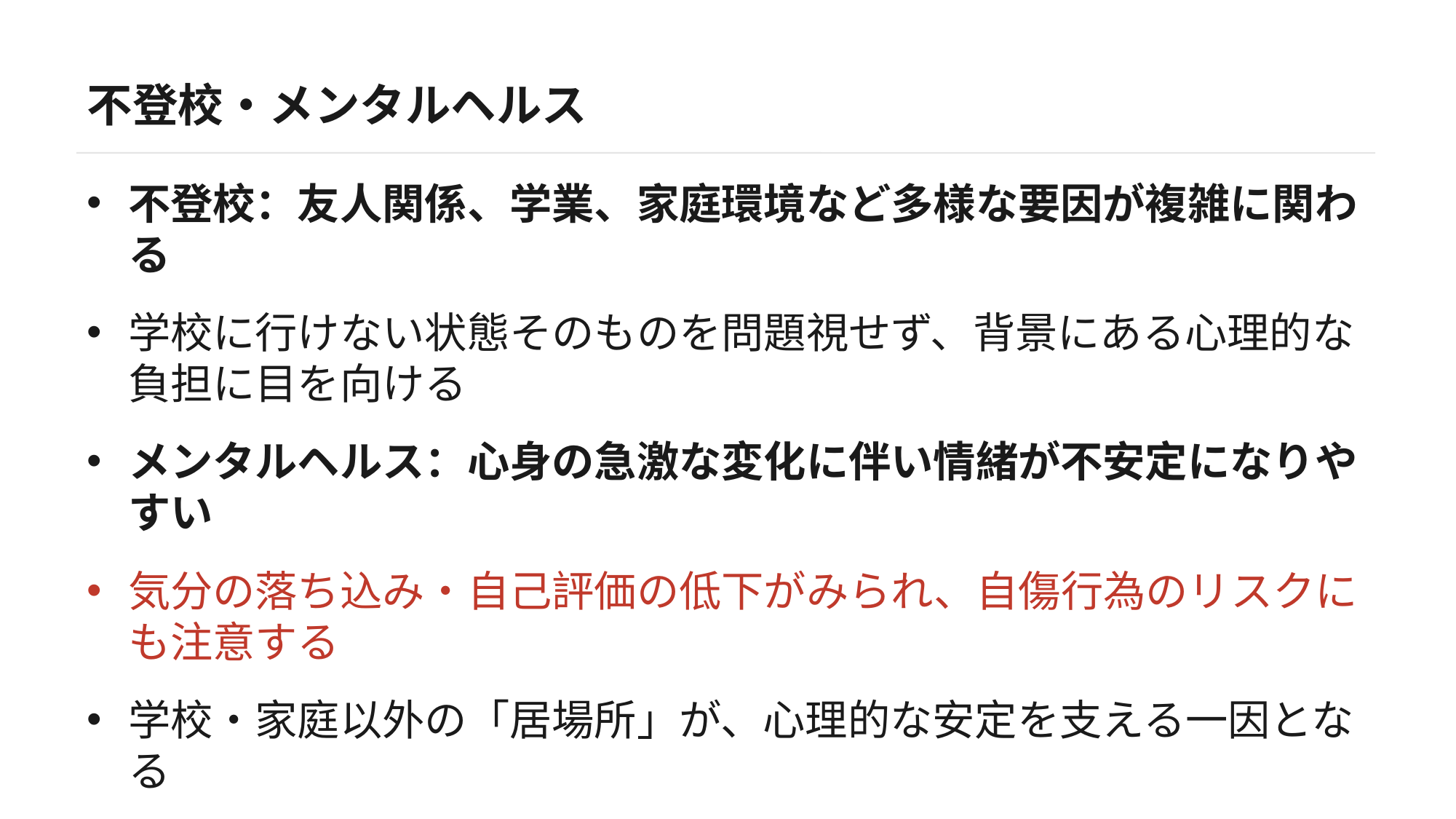

不登校・メンタルヘルス

不登校：友人関係、学業、家庭環境など多様な要因が複雑に関わる
学校に行けない状態そのものを問題視せず、背景にある心理的な負担に目を向ける
メンタルヘルス：心身の急激な変化に伴い情緒が不安定になりやすい
気分の落ち込み・自己評価の低下がみられ、自傷行為のリスクにも注意する
学校・家庭以外の「居場所」が、心理的な安定を支える一因となる